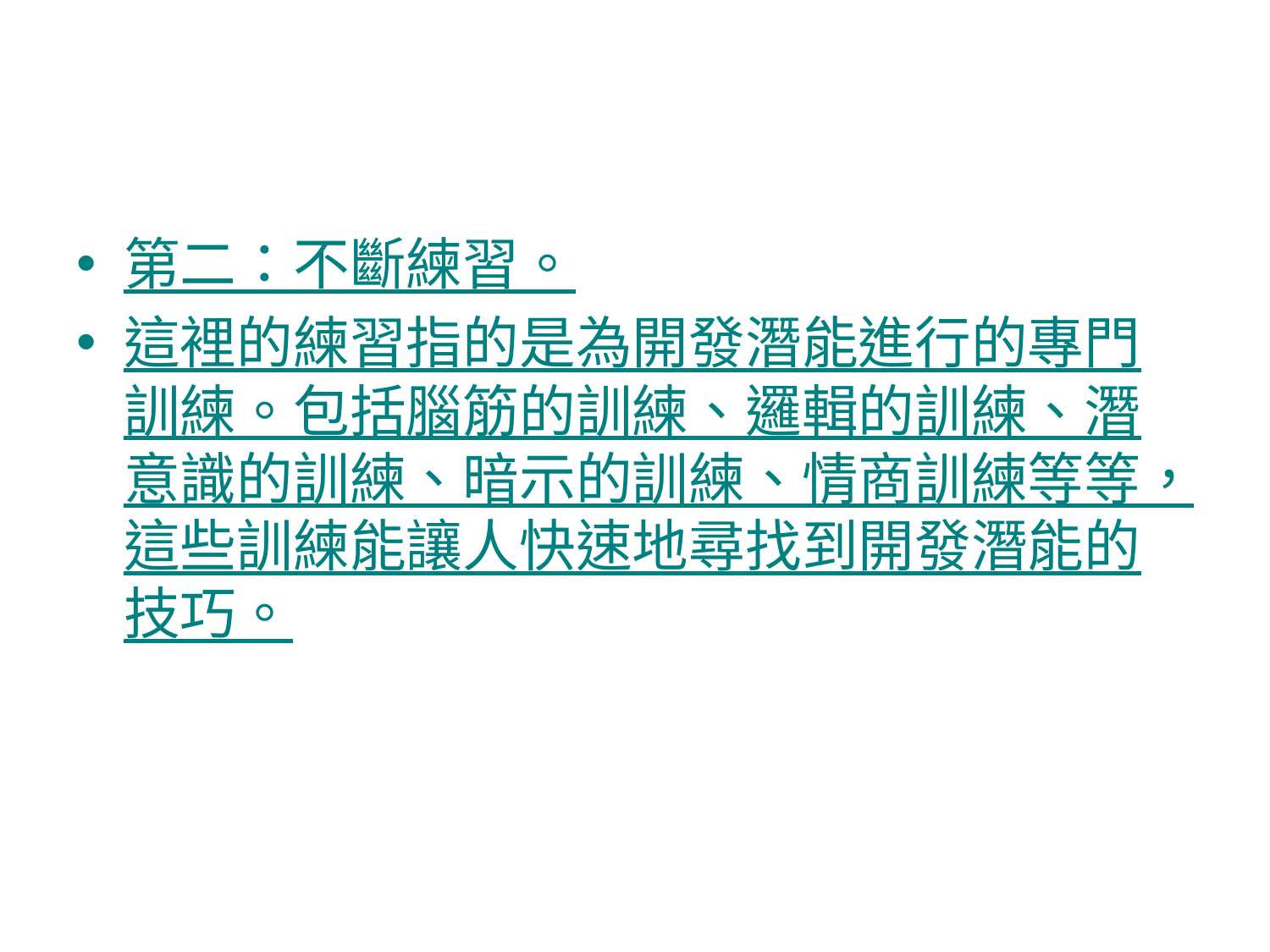

#
第二：不斷練習。
這裡的練習指的是為開發潛能進行的專門訓練。包括腦筋的訓練、邏輯的訓練、潛意識的訓練、暗示的訓練、情商訓練等等，這些訓練能讓人快速地尋找到開發潛能的技巧。